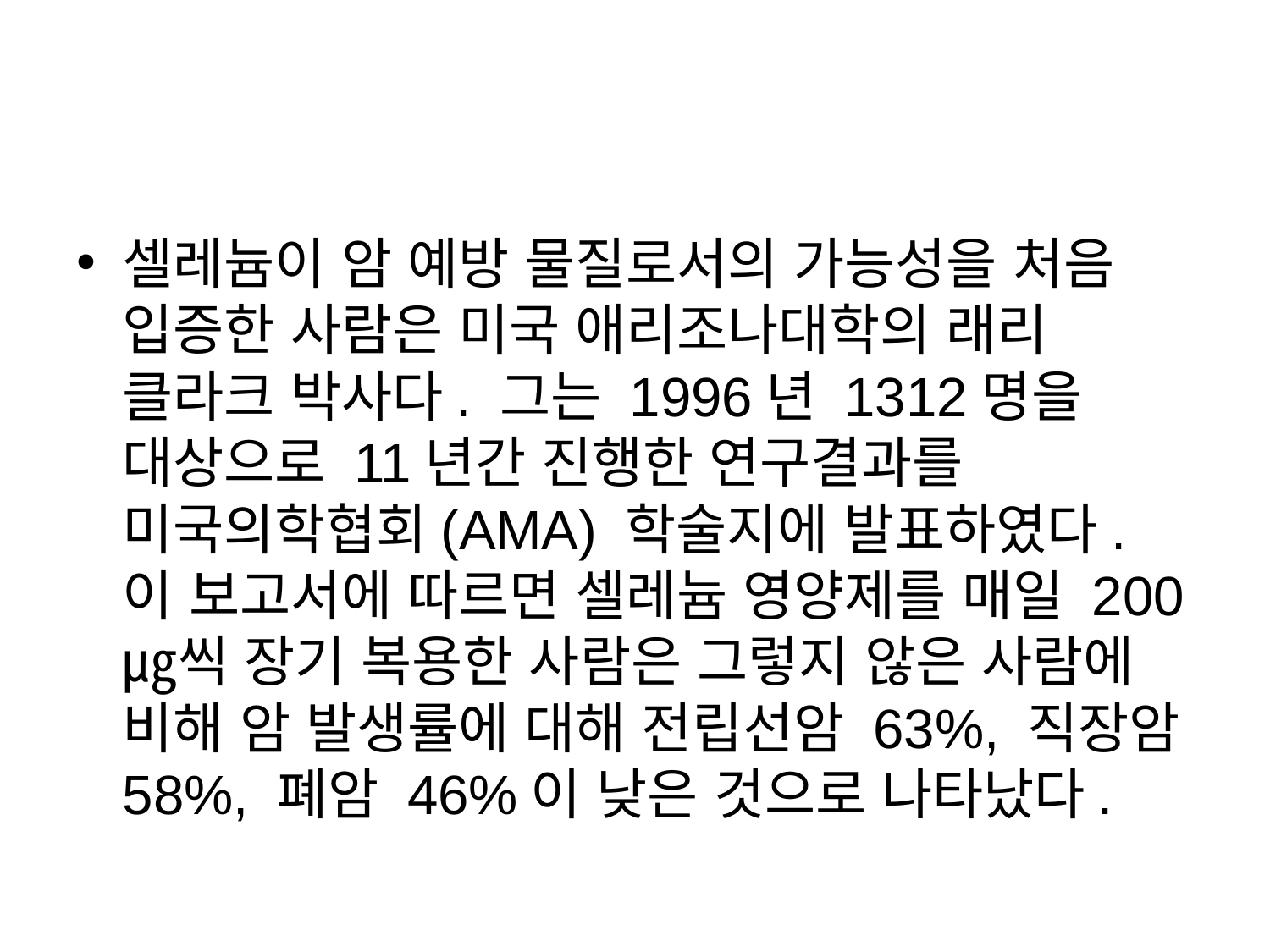

#
셀레늄이 암 예방 물질로서의 가능성을 처음 입증한 사람은 미국 애리조나대학의 래리 클라크 박사다. 그는 1996년 1312명을 대상으로 11년간 진행한 연구결과를 미국의학협회(AMA) 학술지에 발표하였다. 이 보고서에 따르면 셀레늄 영양제를 매일 200㎍씩 장기 복용한 사람은 그렇지 않은 사람에 비해 암 발생률에 대해 전립선암 63%, 직장암 58%, 폐암 46%이 낮은 것으로 나타났다.